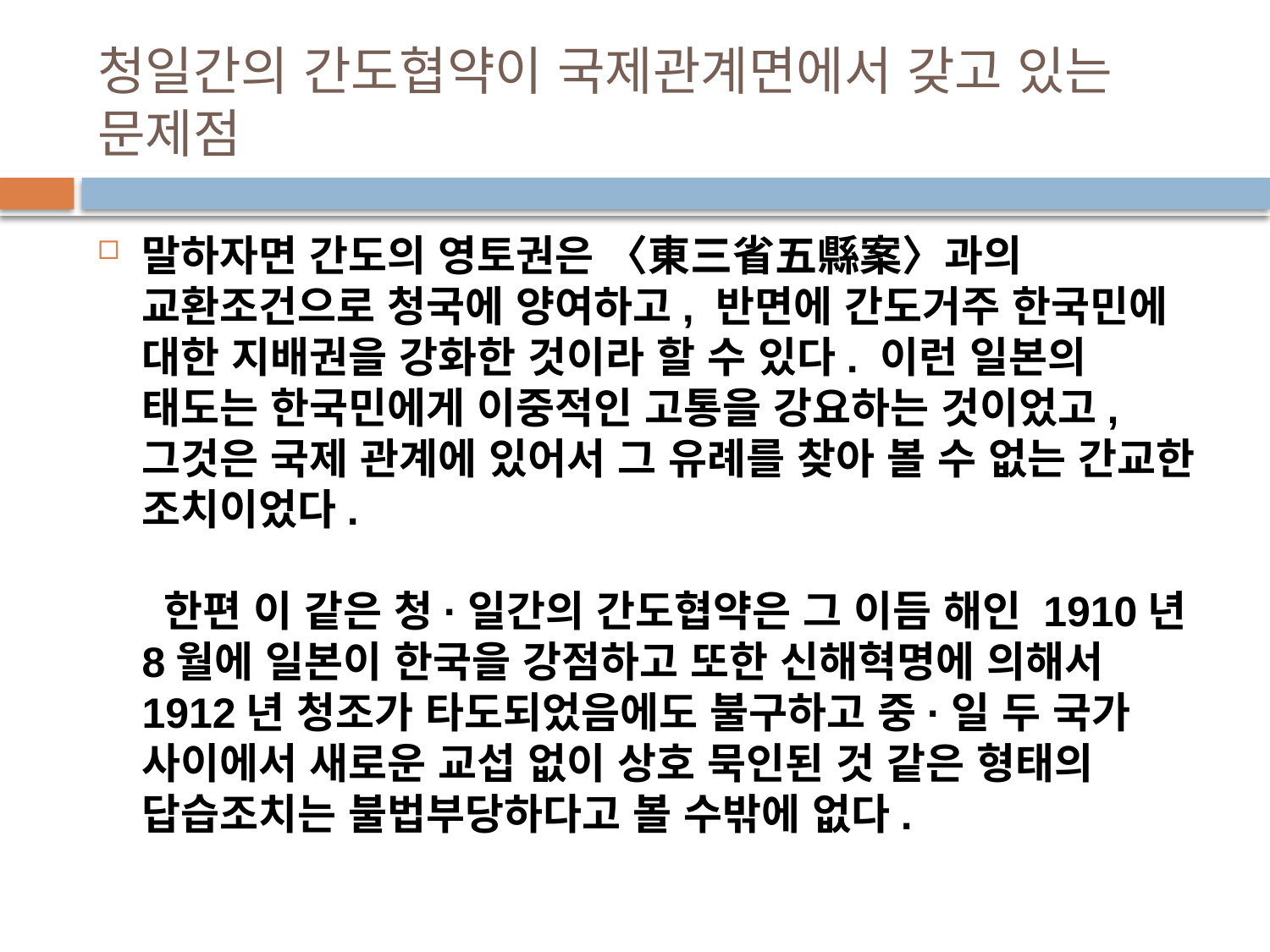

# 청일간의 간도협약이 국제관계면에서 갖고 있는 문제점
말하자면 간도의 영토권은 〈東三省五縣案〉과의 교환조건으로 청국에 양여하고, 반면에 간도거주 한국민에 대한 지배권을 강화한 것이라 할 수 있다. 이런 일본의 태도는 한국민에게 이중적인 고통을 강요하는 것이었고, 그것은 국제 관계에 있어서 그 유례를 찾아 볼 수 없는 간교한 조치이었다.
 한편 이 같은 청·일간의 간도협약은 그 이듬 해인 1910년 8월에 일본이 한국을 강점하고 또한 신해혁명에 의해서 1912년 청조가 타도되었음에도 불구하고 중·일 두 국가 사이에서 새로운 교섭 없이 상호 묵인된 것 같은 형태의 답습조치는 불법부당하다고 볼 수밖에 없다.